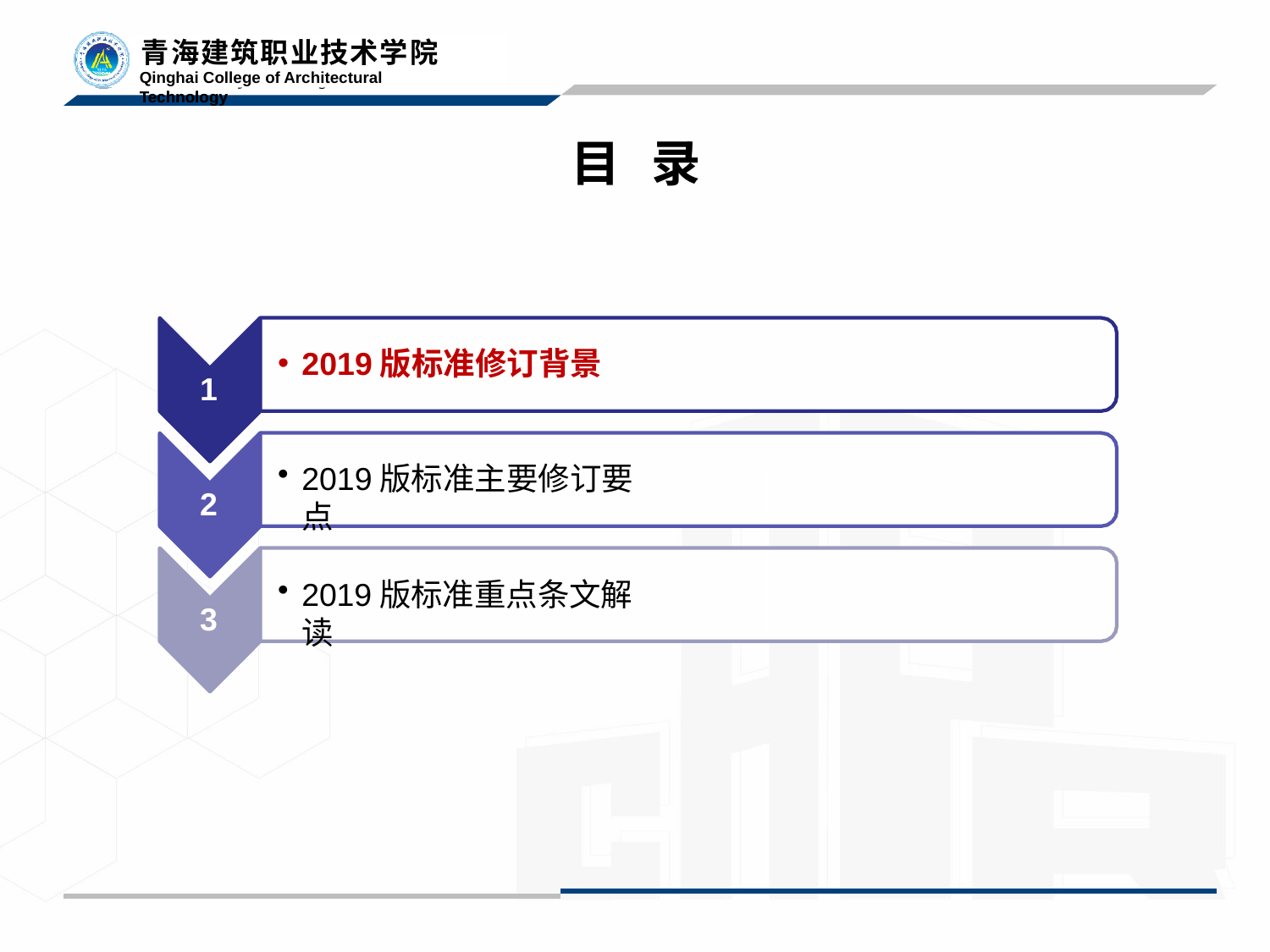

目	录

2019版标准修订背景
1

2019版标准主要修订要点
2

2019版标准重点条文解读
3